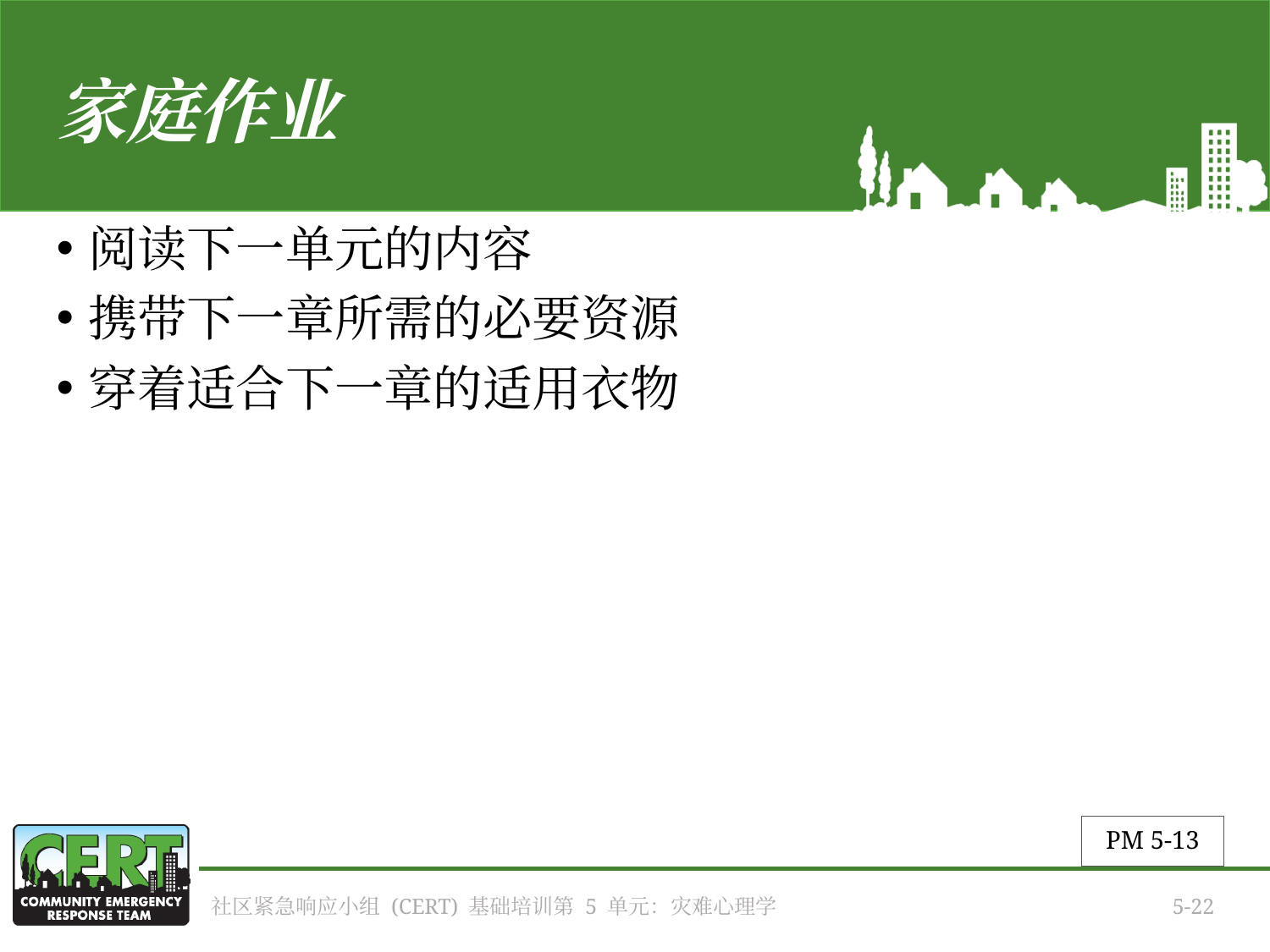

# 家庭作业
阅读下一单元的内容
携带下一章所需的必要资源
穿着适合下一章的适用衣物
PM 5-13
社区紧急响应小组 (CERT) 基础培训第 5 单元：灾难心理学
5-22